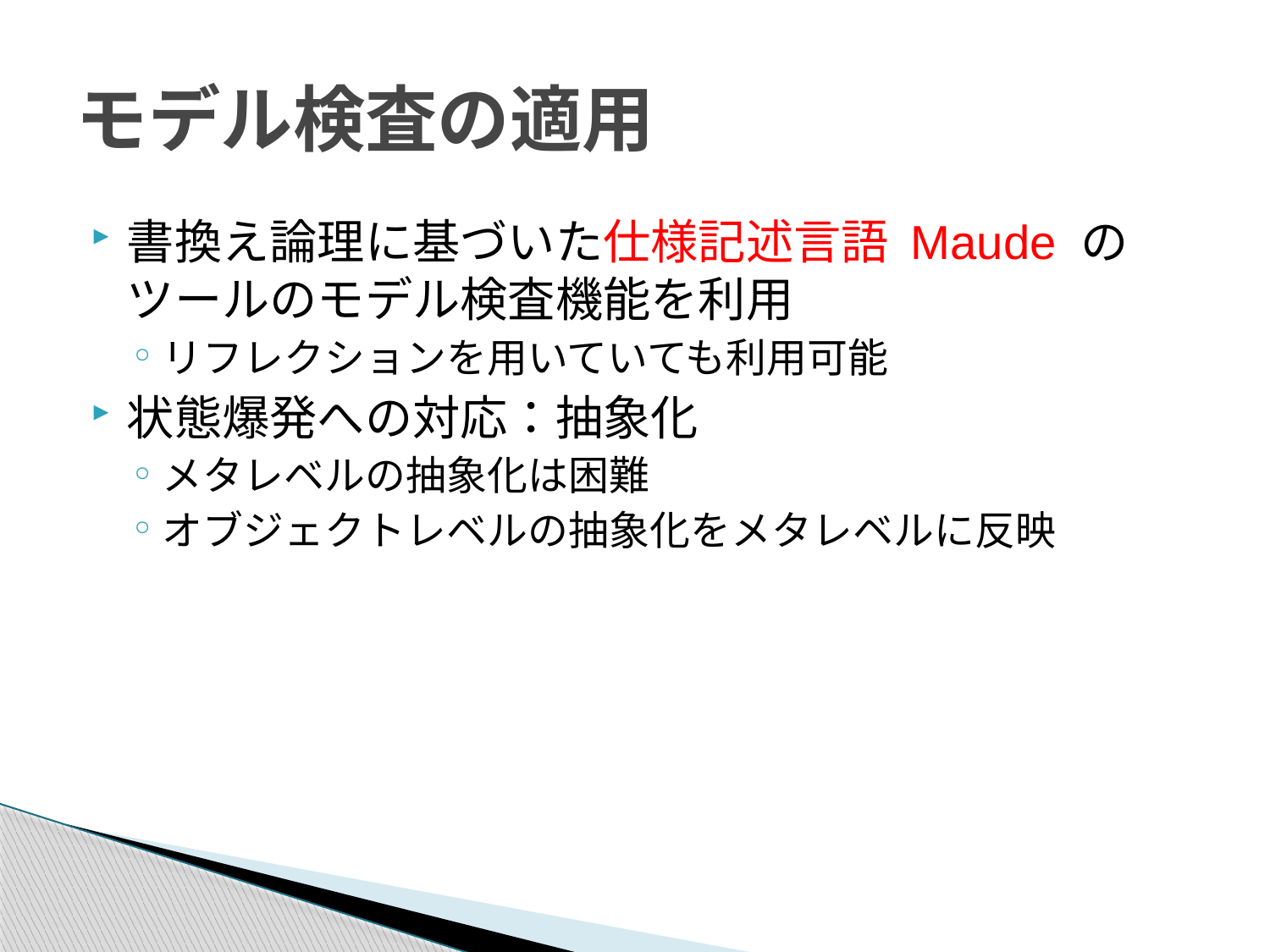

# モデル検査の適用
書換え論理に基づいた仕様記述言語 Maude のツールのモデル検査機能を利用
リフレクションを用いていても利用可能
状態爆発への対応：抽象化
メタレベルの抽象化は困難
オブジェクトレベルの抽象化をメタレベルに反映